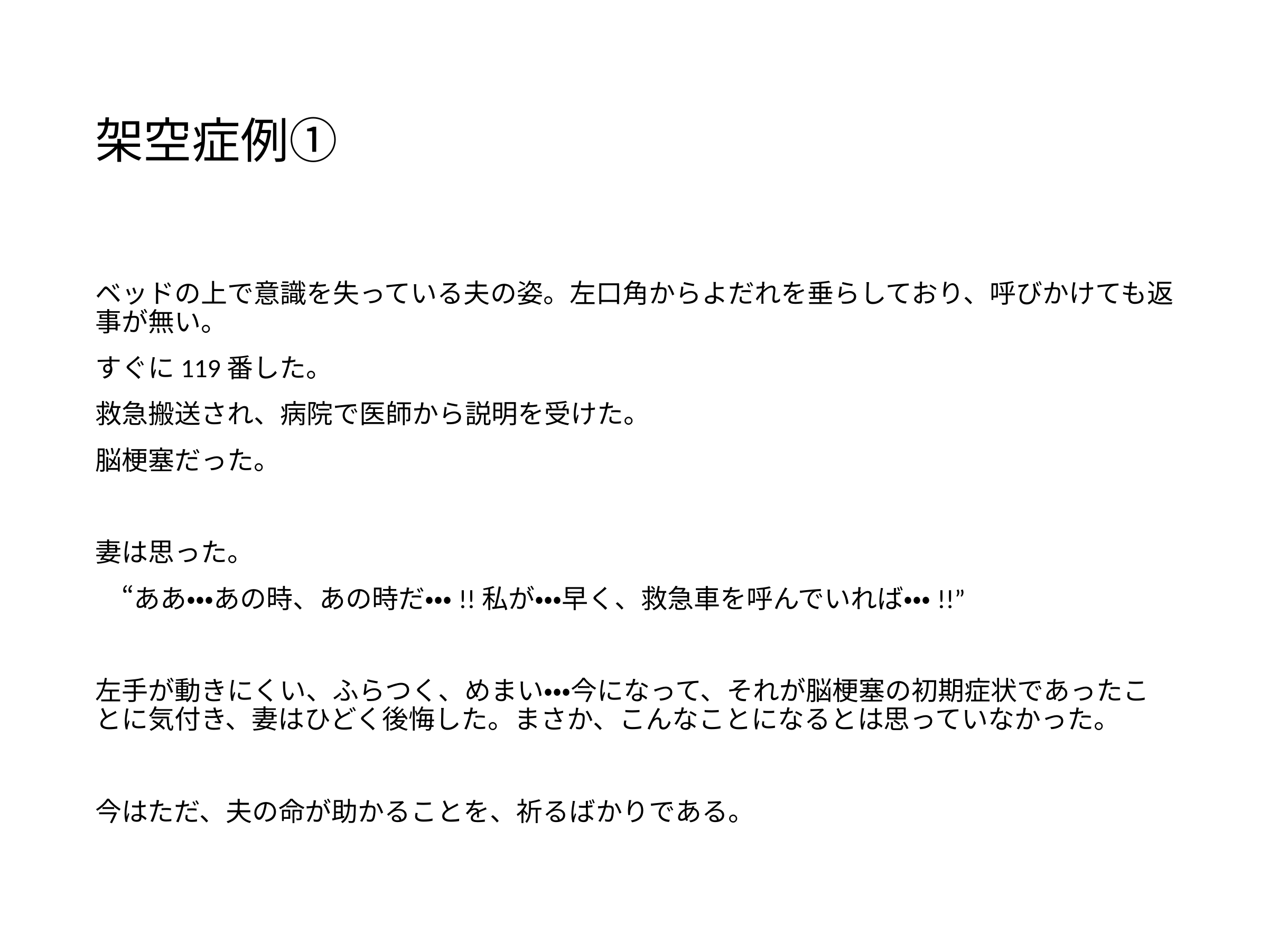

# 架空症例①
ベッドの上で意識を失っている夫の姿。左口角からよだれを垂らしており、呼びかけても返事が無い。
すぐに119番した。
救急搬送され、病院で医師から説明を受けた。
脳梗塞だった。

妻は思った。
　“ああ・・・あの時、あの時だ・・・!!私が・・・早く、救急車を呼んでいれば・・・!!”

左手が動きにくい、ふらつく、めまい・・・今になって、それが脳梗塞の初期症状であったことに気付き、妻はひどく後悔した。まさか、こんなことになるとは思っていなかった。

今はただ、夫の命が助かることを、祈るばかりである。